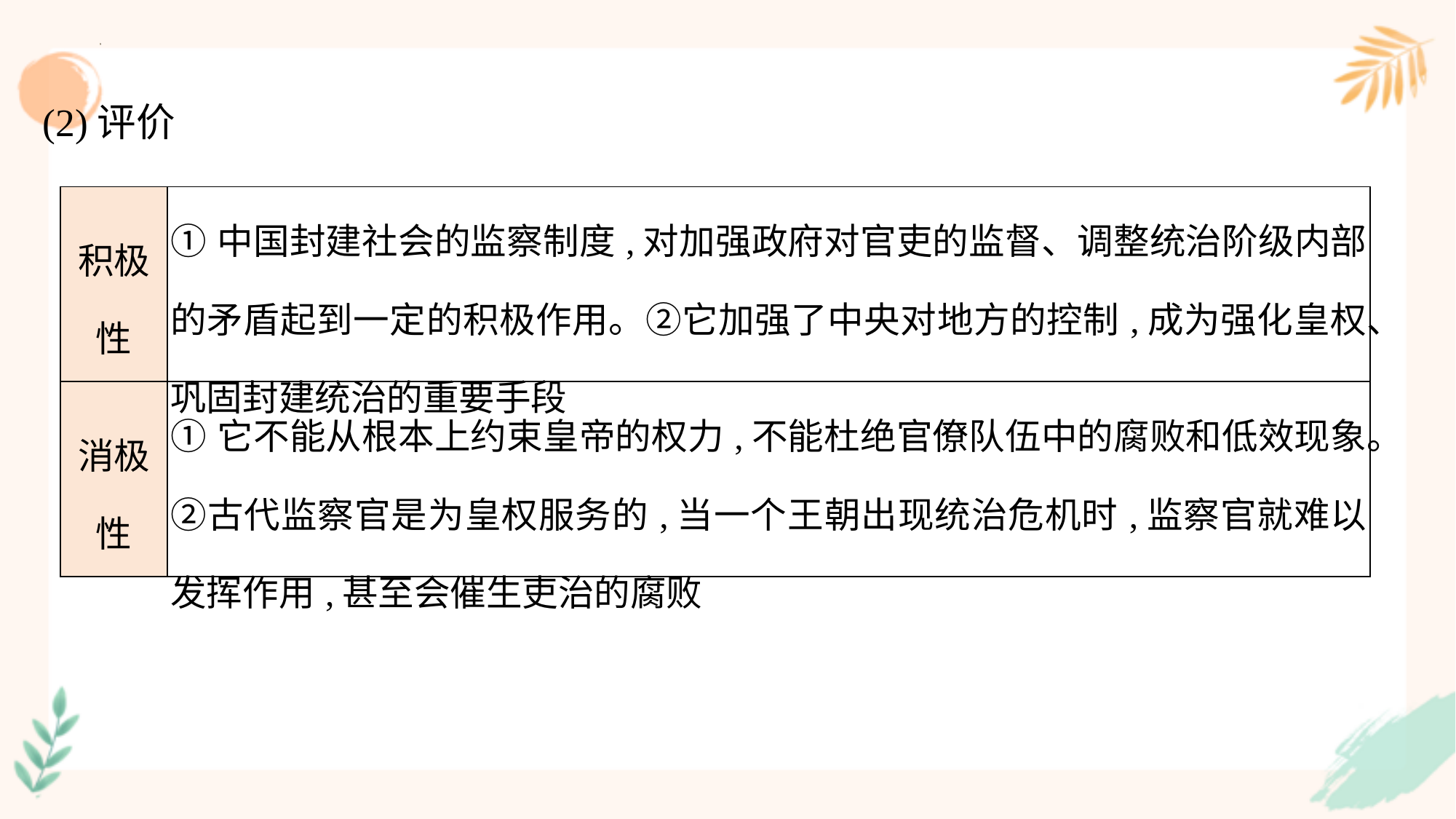

(2)评价
| 积极性 | ①中国封建社会的监察制度,对加强政府对官吏的监督、调整统治阶级内部的矛盾起到一定的积极作用。②它加强了中央对地方的控制,成为强化皇权、巩固封建统治的重要手段 |
| --- | --- |
| 消极性 | ①它不能从根本上约束皇帝的权力,不能杜绝官僚队伍中的腐败和低效现象。②古代监察官是为皇权服务的,当一个王朝出现统治危机时,监察官就难以发挥作用,甚至会催生吏治的腐败 |